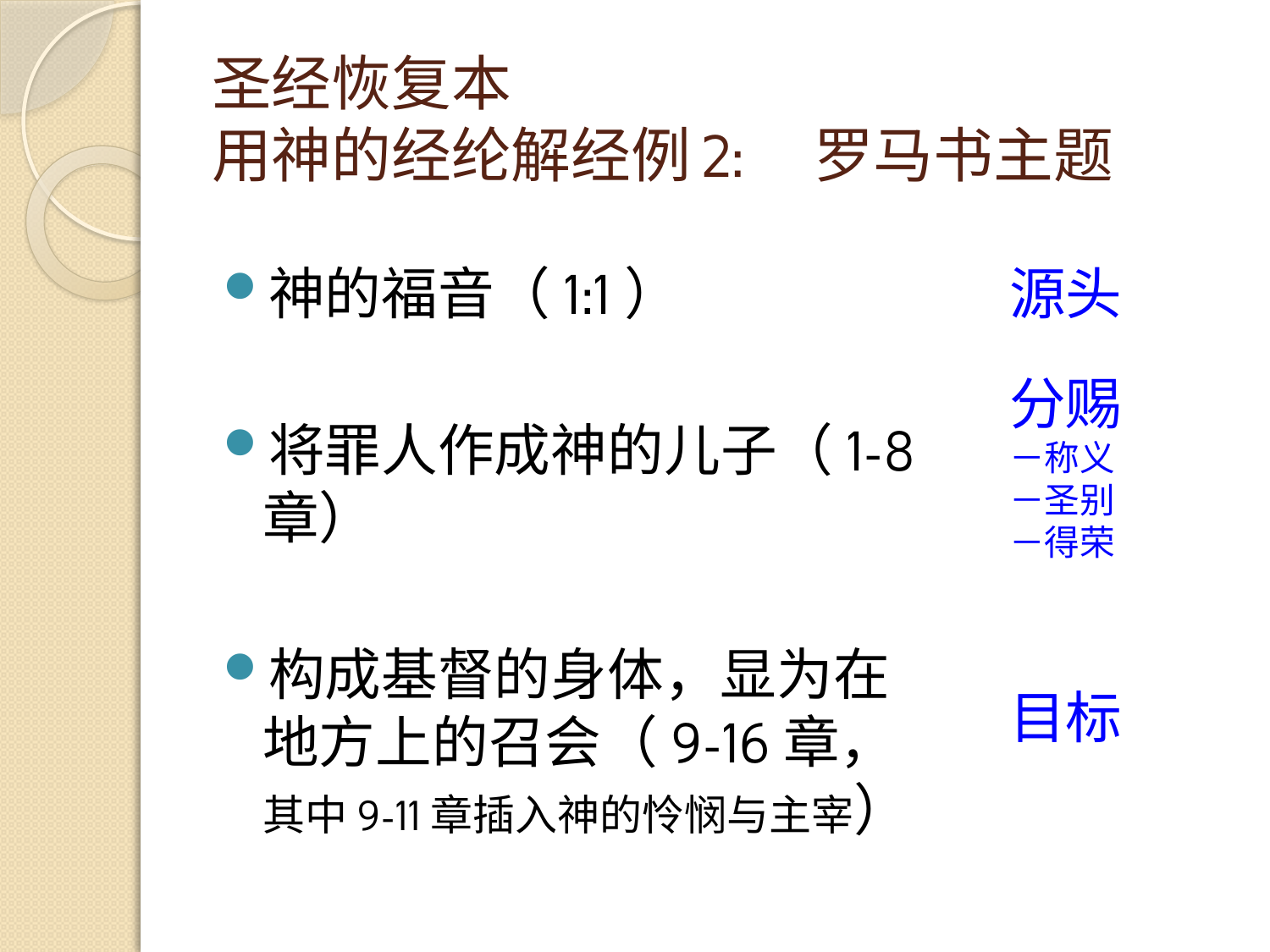

# 圣经恢复本 用神的经纶解经例2:	罗马书主题
神的福音（1:1）

将罪人作成神的儿子（1-8章）

构成基督的身体，显为在地方上的召会（9-16章，其中9-11章插入神的怜悯与主宰）
源头
分赐
－称义
－圣别
－得荣
目标